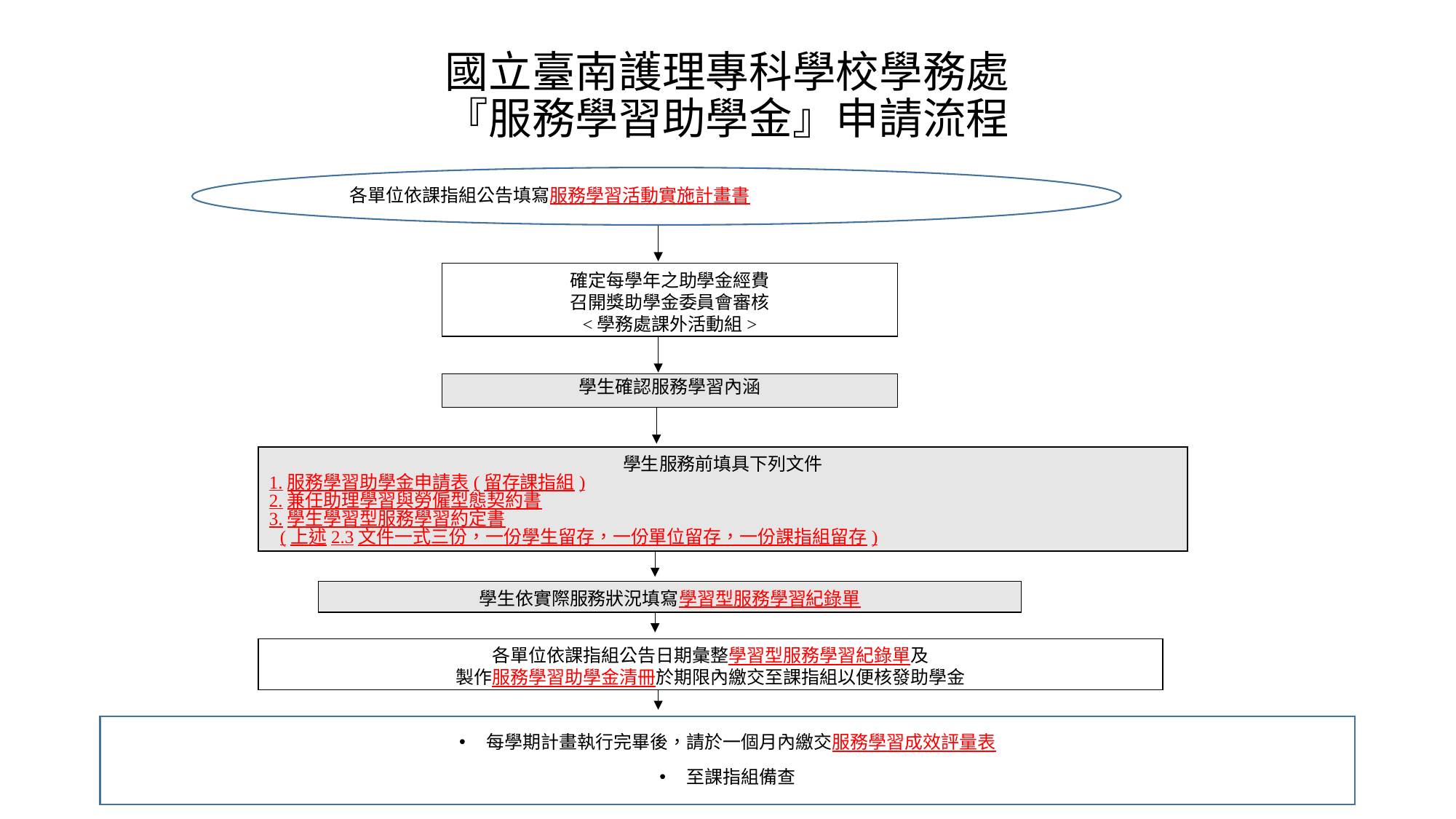

# 國立臺南護理專科學校學務處 『服務學習助學金』申請流程
各單位依課指組公告填寫服務學習活動實施計畫書
確定每學年之助學金經費
召開獎助學金委員會審核
<學務處課外活動組>
學生確認服務學習內涵
學生服務前填具下列文件
1.服務學習助學金申請表(留存課指組)
2.兼任助理學習與勞僱型態契約書
3.學生學習型服務學習約定書
(上述2.3文件一式三份，一份學生留存，一份單位留存，一份課指組留存)

學生依實際服務狀況填寫學習型服務學習紀錄單
各單位依課指組公告日期彙整學習型服務學習紀錄單及
製作服務學習助學金清冊於期限內繳交至課指組以便核發助學金
每學期計畫執行完畢後，請於一個月內繳交服務學習成效評量表
至課指組備查